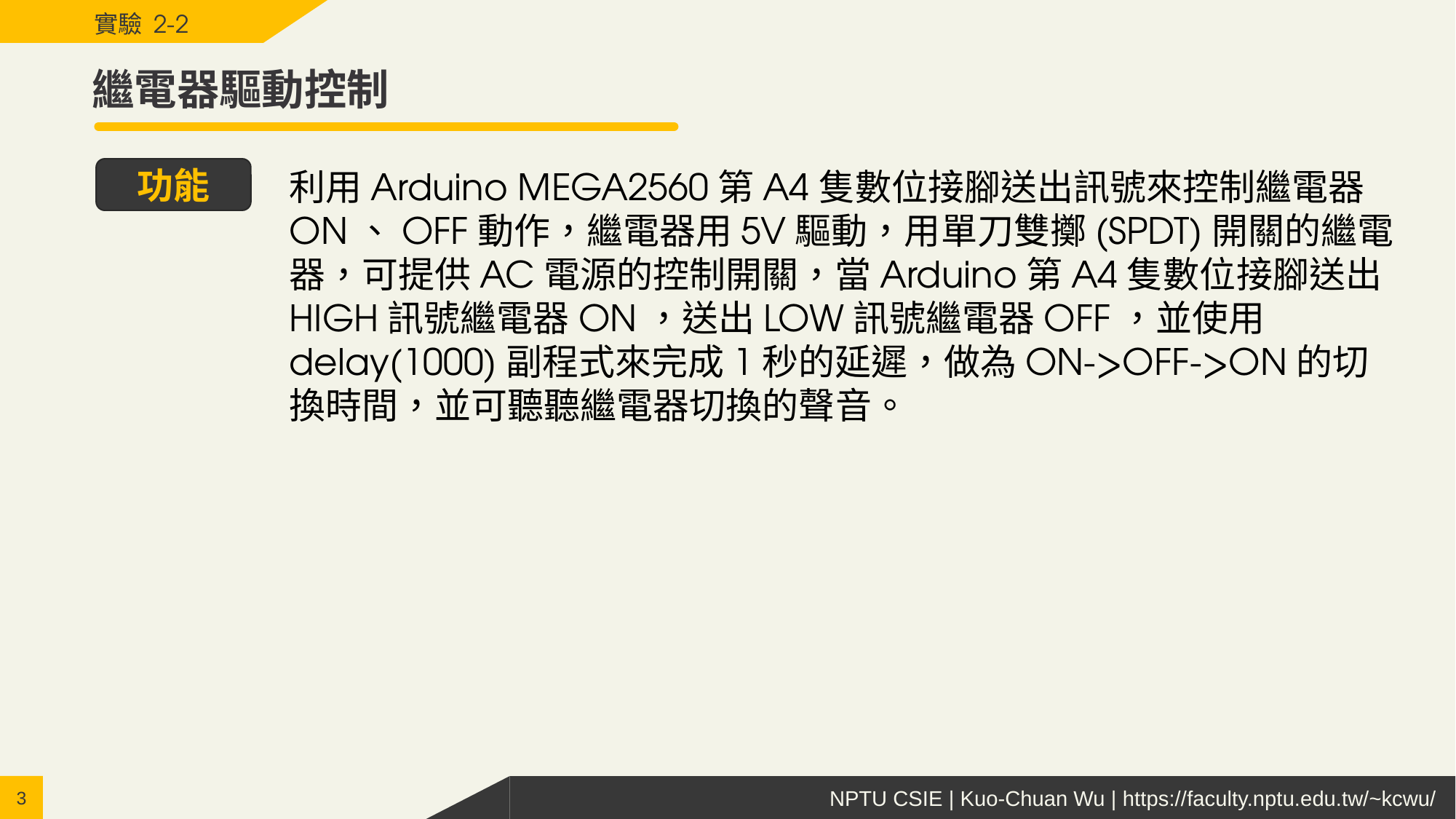

實驗 2-2
# 繼電器驅動控制
功能
利用Arduino MEGA2560第A4隻數位接腳送出訊號來控制繼電器ON、OFF動作，繼電器用5V驅動，用單刀雙擲(SPDT)開關的繼電器，可提供AC電源的控制開關，當Arduino第A4隻數位接腳送出HIGH訊號繼電器ON，送出LOW訊號繼電器OFF，並使用delay(1000)副程式來完成1秒的延遲，做為ON->OFF->ON的切換時間，並可聽聽繼電器切換的聲音。